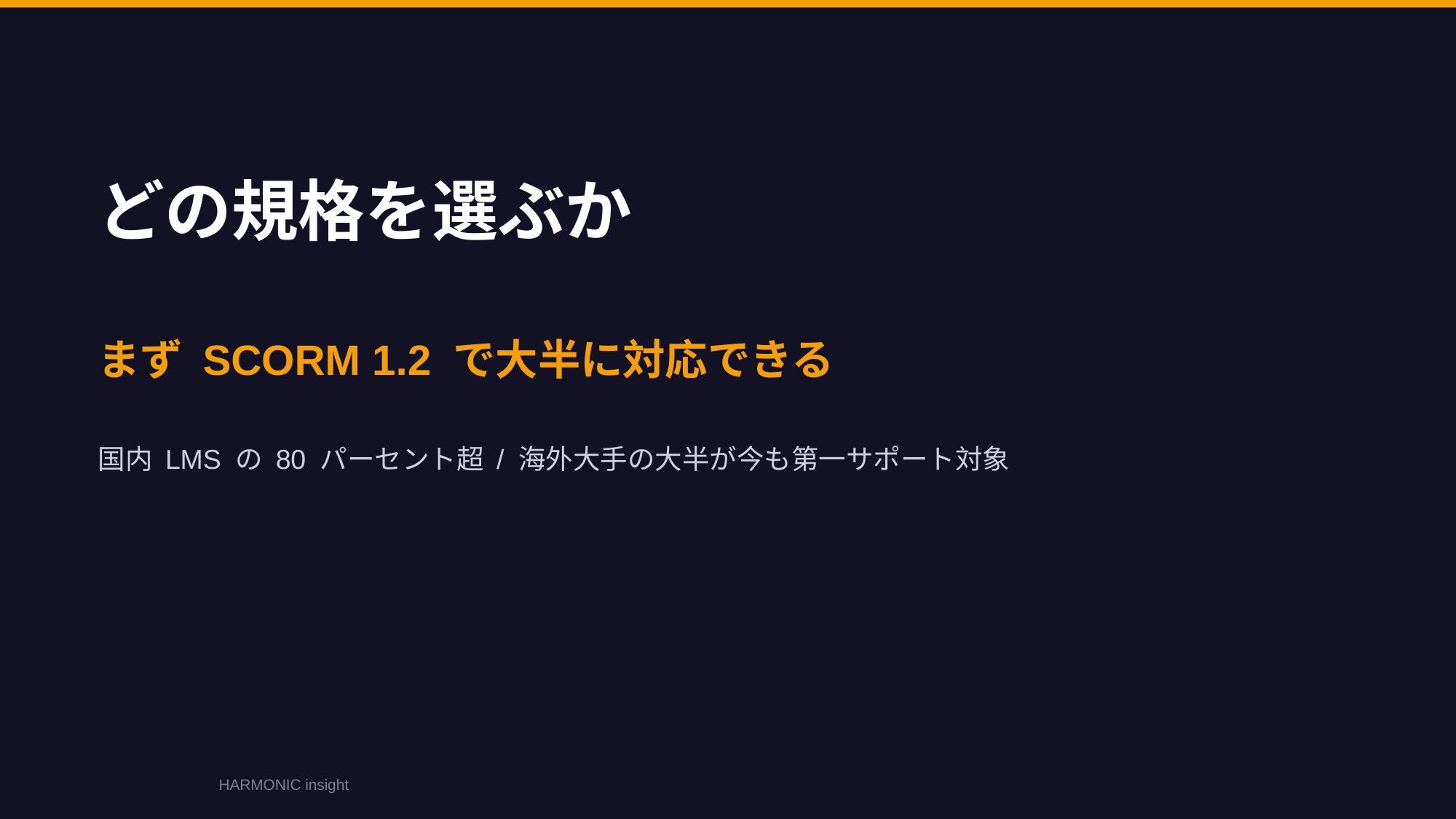

どの規格を選ぶか
まず SCORM 1.2 で大半に対応できる
国内 LMS の 80 パーセント超 / 海外大手の大半が今も第一サポート対象
HARMONIC insight